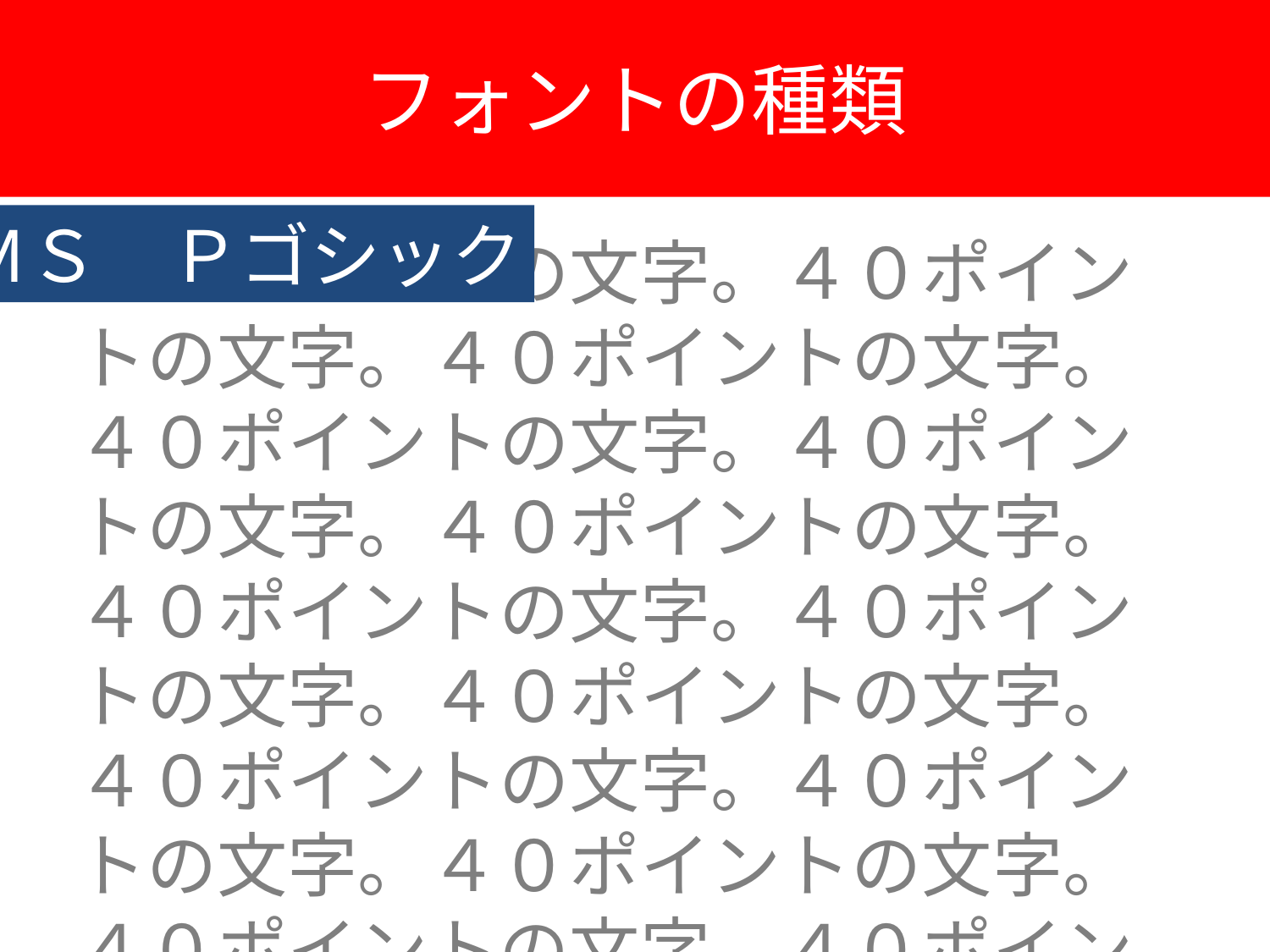

# フォントの種類
ＭＳ　Ｐゴシック
４０ポイントの文字。４０ポイントの文字。４０ポイントの文字。４０ポイントの文字。４０ポイントの文字。４０ポイントの文字。４０ポイントの文字。４０ポイントの文字。４０ポイントの文字。４０ポイントの文字。４０ポイントの文字。４０ポイントの文字。４０ポイントの文字。４０ポイントの文字。４０ポイントの文